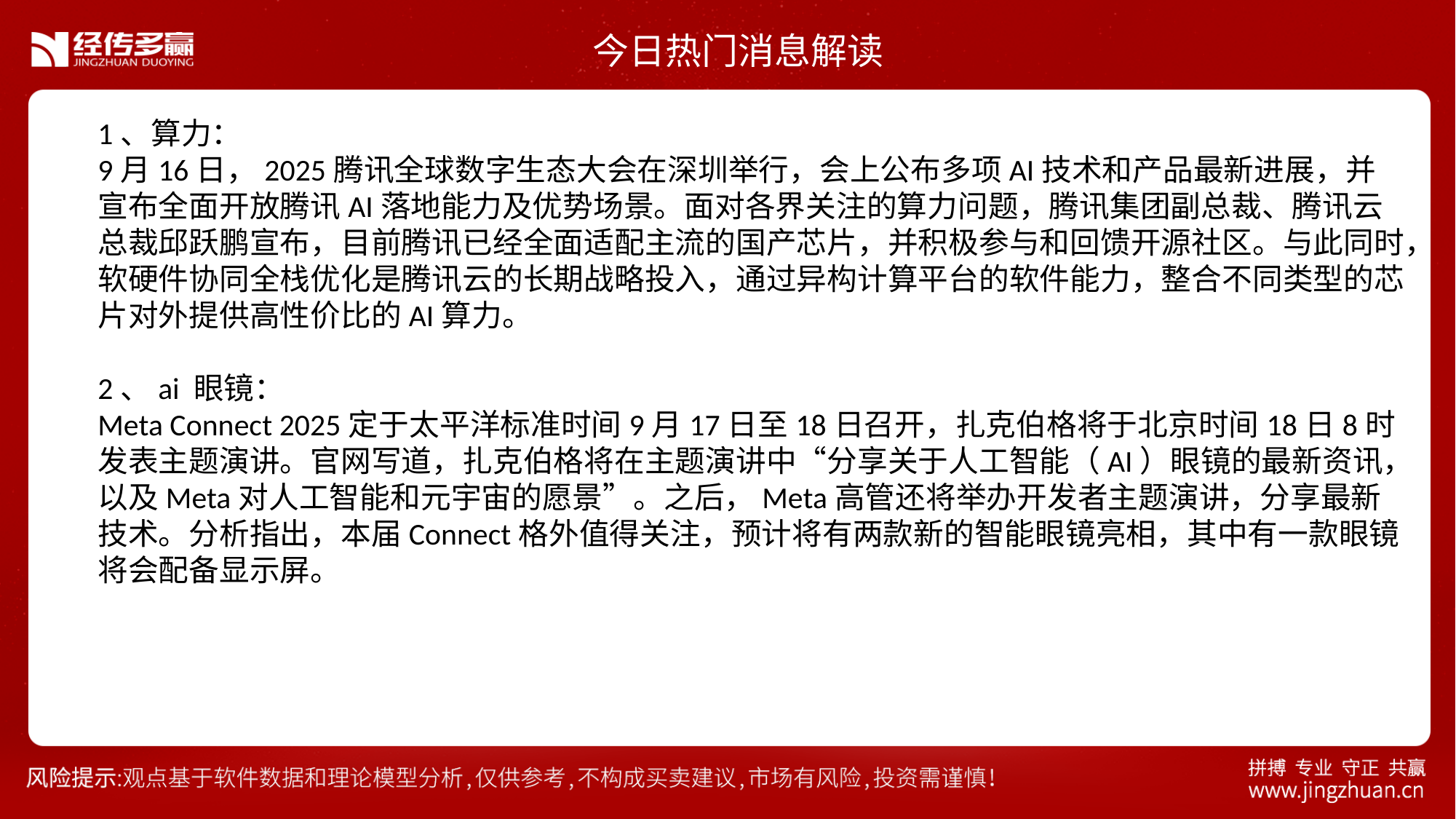

今日热门消息解读
1、算力：
9月16日，2025腾讯全球数字生态大会在深圳举行，会上公布多项AI技术和产品最新进展，并宣布全面开放腾讯AI落地能力及优势场景。面对各界关注的算力问题，腾讯集团副总裁、腾讯云总裁邱跃鹏宣布，目前腾讯已经全面适配主流的国产芯片，并积极参与和回馈开源社区。与此同时，软硬件协同全栈优化是腾讯云的长期战略投入，通过异构计算平台的软件能力，整合不同类型的芯片对外提供高性价比的AI算力。

2、ai 眼镜：
Meta Connect 2025定于太平洋标准时间9月17日至18日召开，扎克伯格将于北京时间18日8时发表主题演讲。官网写道，扎克伯格将在主题演讲中“分享关于人工智能（AI）眼镜的最新资讯，以及Meta对人工智能和元宇宙的愿景”。之后，Meta高管还将举办开发者主题演讲，分享最新技术。分析指出，本届Connect格外值得关注，预计将有两款新的智能眼镜亮相，其中有一款眼镜将会配备显示屏。